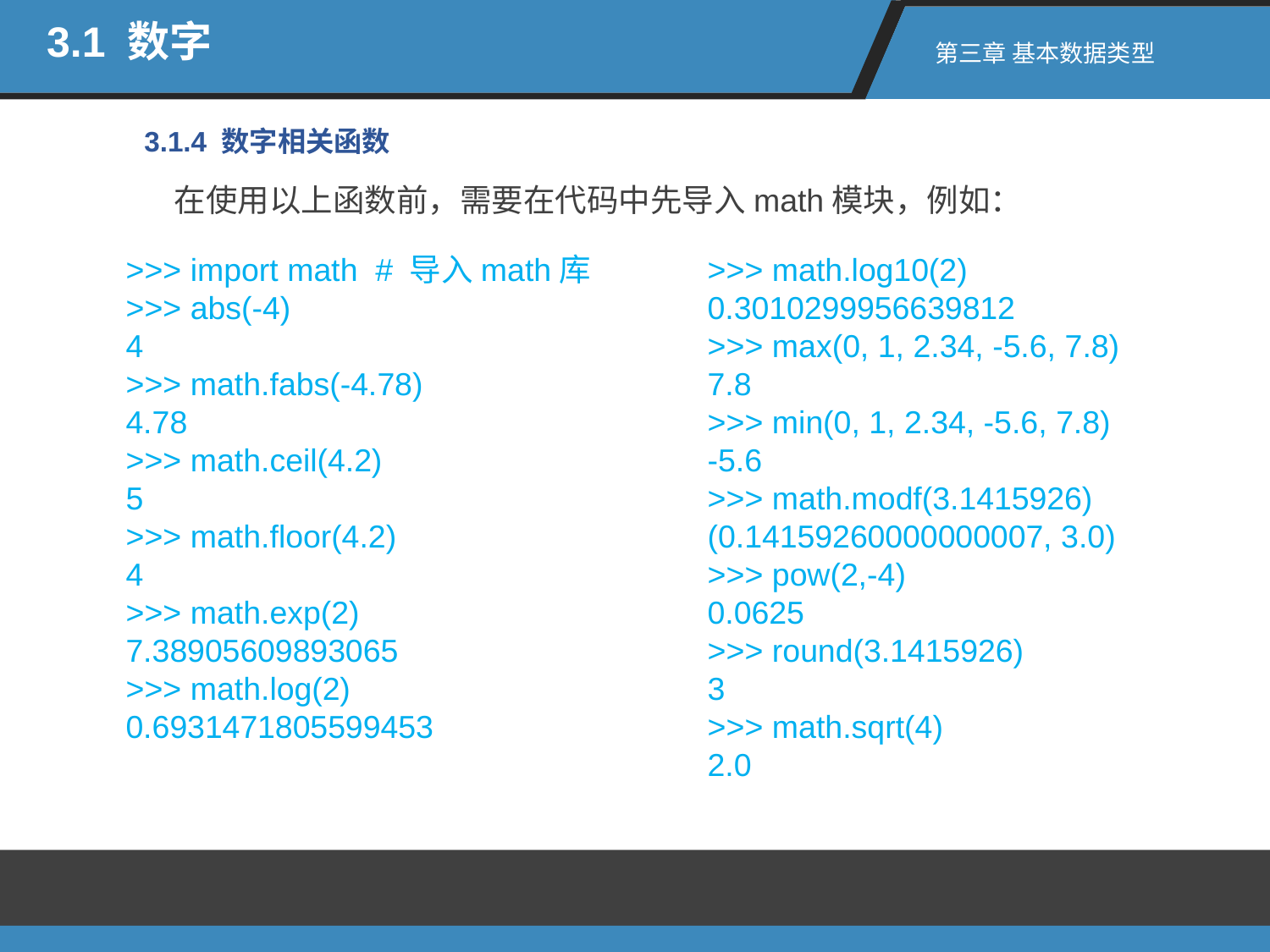

3.1 数字
第三章 基本数据类型
3.1.4 数字相关函数
在使用以上函数前，需要在代码中先导入math模块，例如：
>>> import math  # 导入math库
>>> abs(-4)
4
>>> math.fabs(-4.78)
4.78
>>> math.ceil(4.2)
5
>>> math.floor(4.2)
4
>>> math.exp(2)
7.38905609893065
>>> math.log(2)
0.6931471805599453

>>> math.log10(2)
0.3010299956639812
>>> max(0, 1, 2.34, -5.6, 7.8)
7.8
>>> min(0, 1, 2.34, -5.6, 7.8)
-5.6
>>> math.modf(3.1415926)
(0.14159260000000007, 3.0)
>>> pow(2,-4)
0.0625
>>> round(3.1415926)
3
>>> math.sqrt(4)
2.0